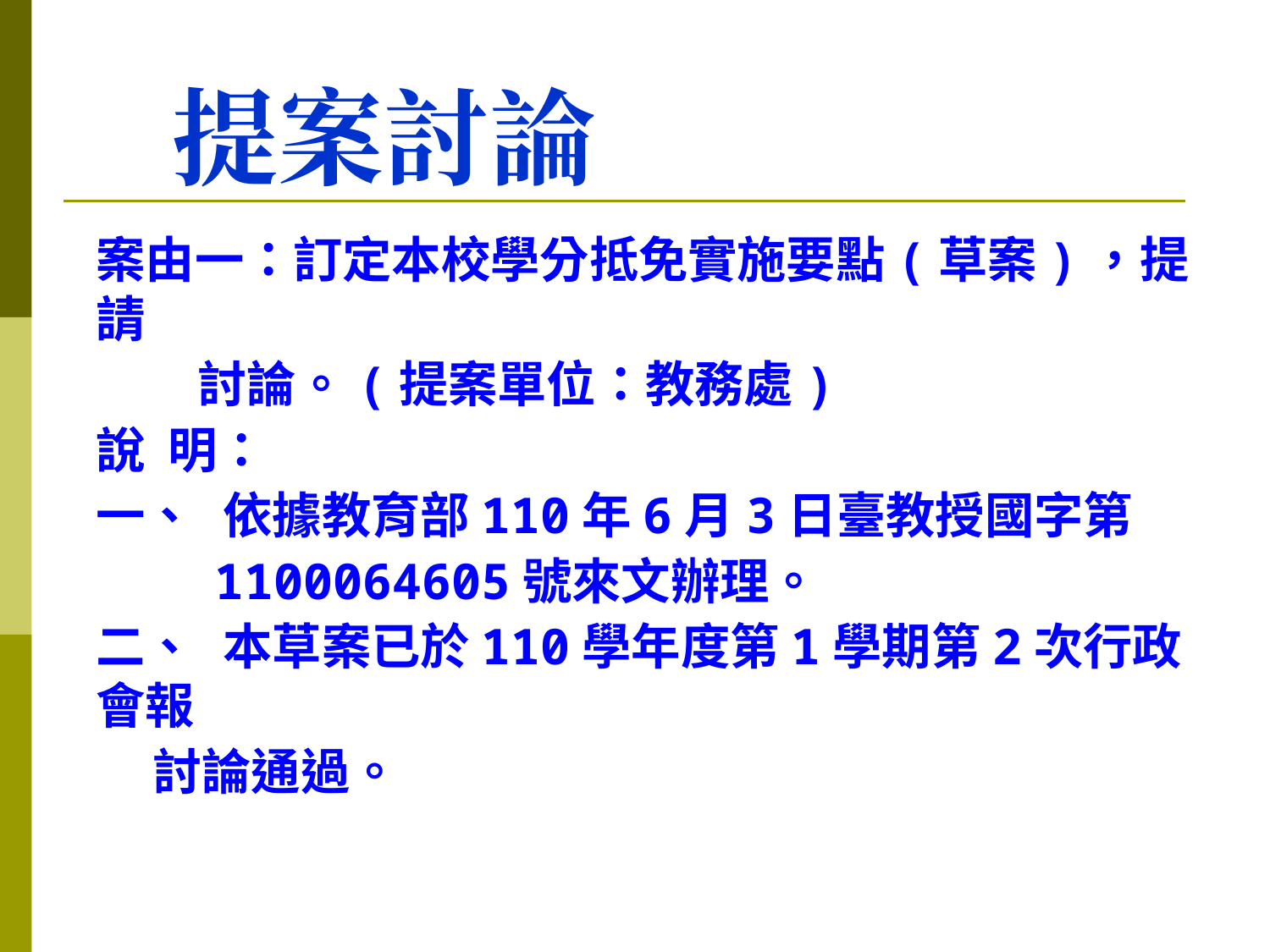

# 提案討論
案由一：訂定本校學分抵免實施要點(草案)，提請
        討論。(提案單位：教務處)
說  明：
一、	依據教育部110年6月3日臺教授國字第
    1100064605號來文辦理。
二、	本草案已於110學年度第1學期第2次行政會報
    討論通過。